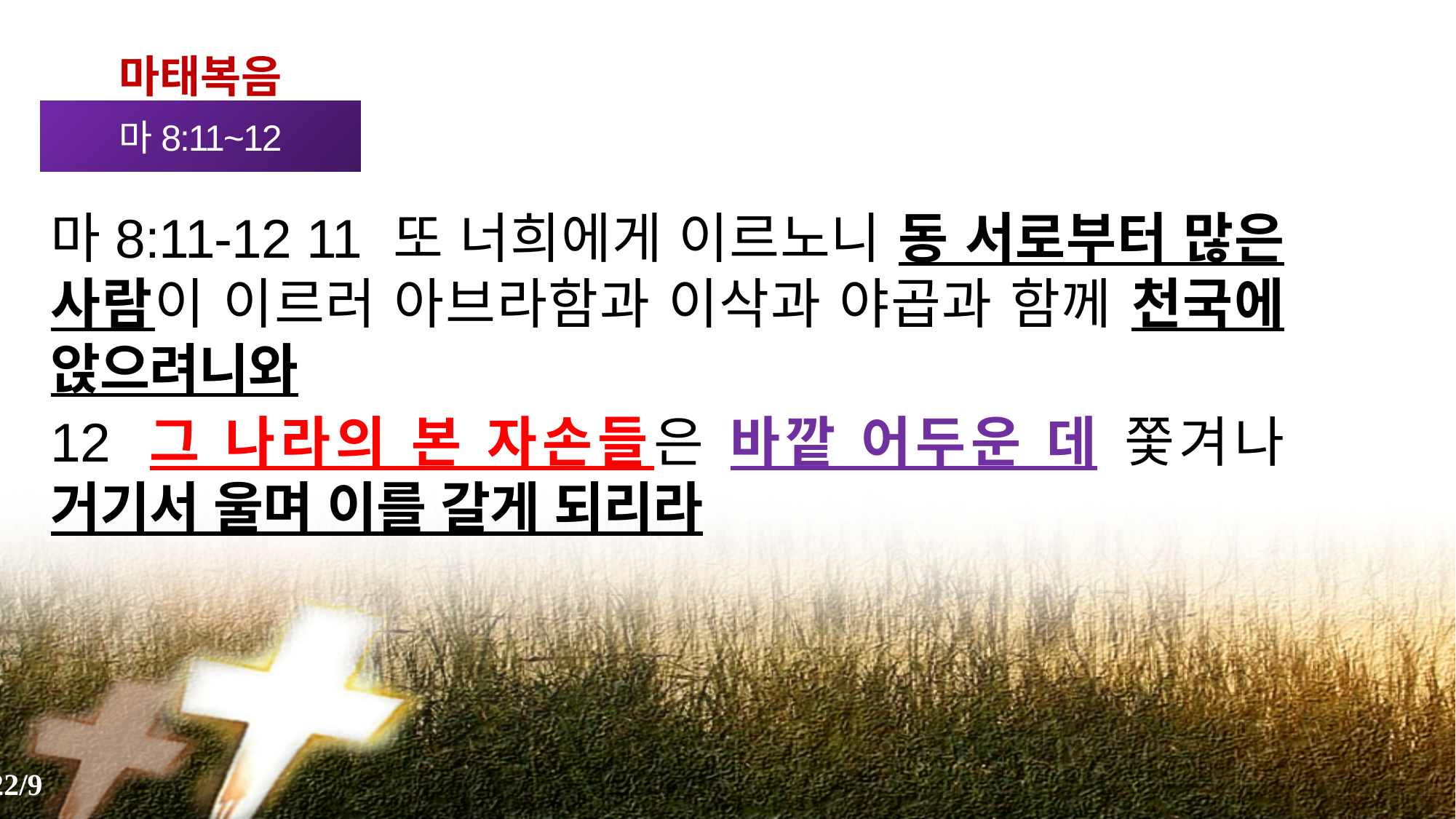

마태복음

마8:11~12
마8:11-12 11 또 너희에게 이르노니 동 서로부터 많은 사람이 이르러 아브라함과 이삭과 야곱과 함께 천국에 앉으려니와
12 그 나라의 본 자손들은 바깥 어두운 데 쫓겨나 거기서 울며 이를 갈게 되리라